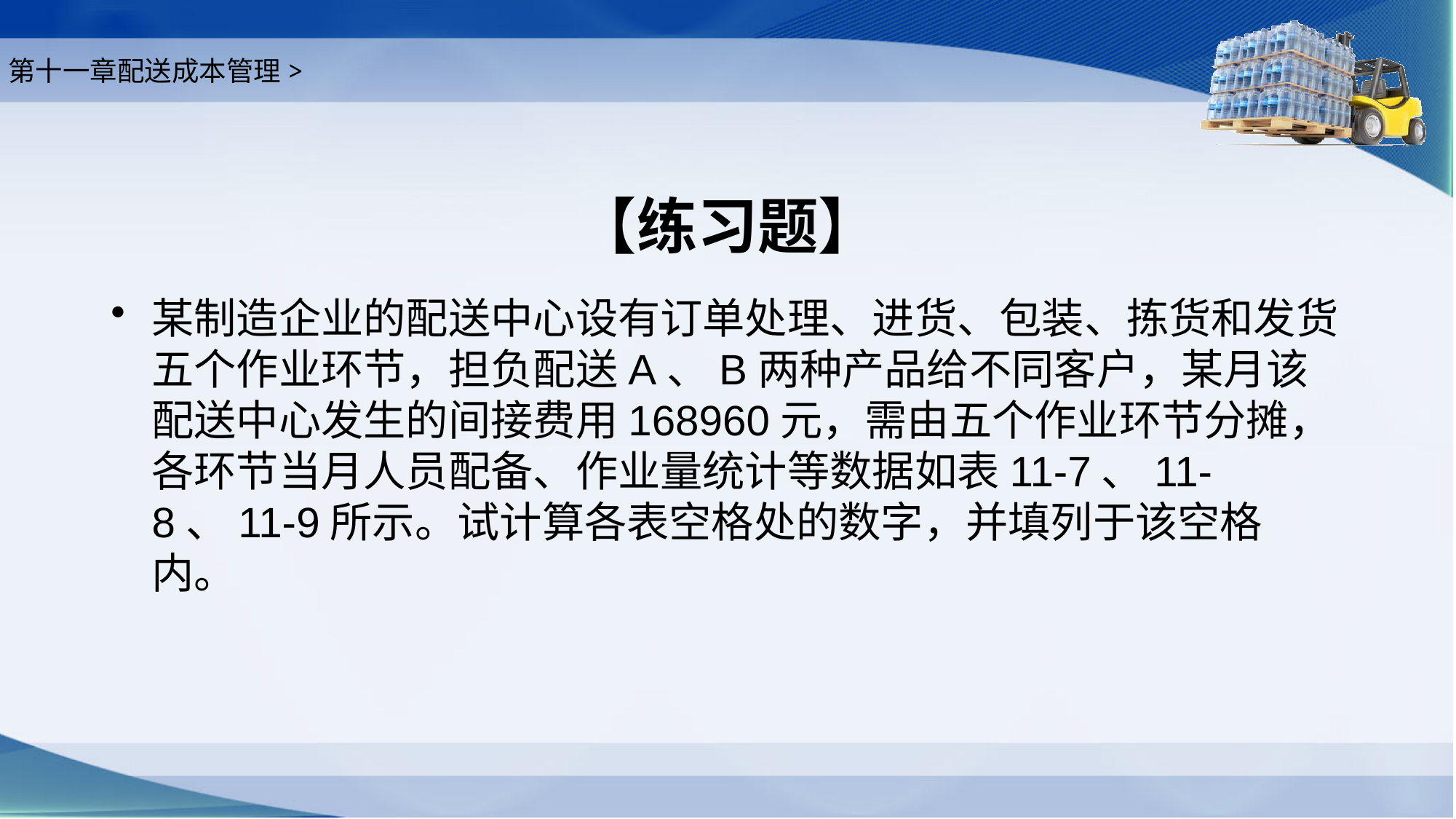

第十一章配送成本管理>
# 【练习题】
某制造企业的配送中心设有订单处理、进货、包装、拣货和发货五个作业环节，担负配送A、B两种产品给不同客户，某月该配送中心发生的间接费用168960元，需由五个作业环节分摊，各环节当月人员配备、作业量统计等数据如表11-7、11-8、11-9所示。试计算各表空格处的数字，并填列于该空格内。